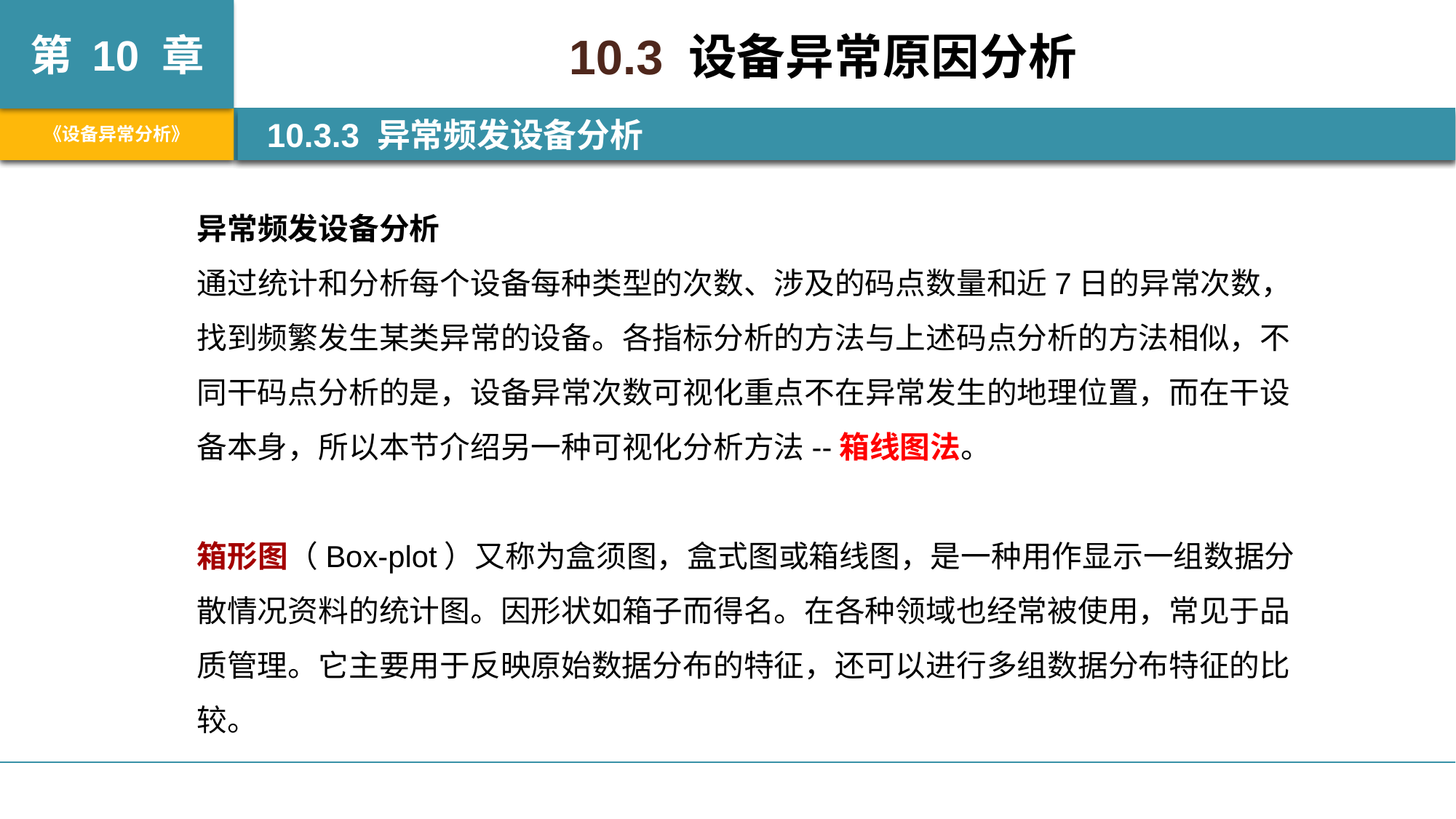

10.3 设备异常原因分析
  10.3.3 异常频发设备分析
异常频发设备分析
通过统计和分析每个设备每种类型的次数、涉及的码点数量和近7日的异常次数，找到频繁发生某类异常的设备。各指标分析的方法与上述码点分析的方法相似，不同干码点分析的是，设备异常次数可视化重点不在异常发生的地理位置，而在干设备本身，所以本节介绍另一种可视化分析方法--箱线图法。

箱形图（Box-plot）又称为盒须图，盒式图或箱线图，是一种用作显示一组数据分散情况资料的统计图。因形状如箱子而得名。在各种领域也经常被使用，常见于品质管理。它主要用于反映原始数据分布的特征，还可以进行多组数据分布特征的比较。